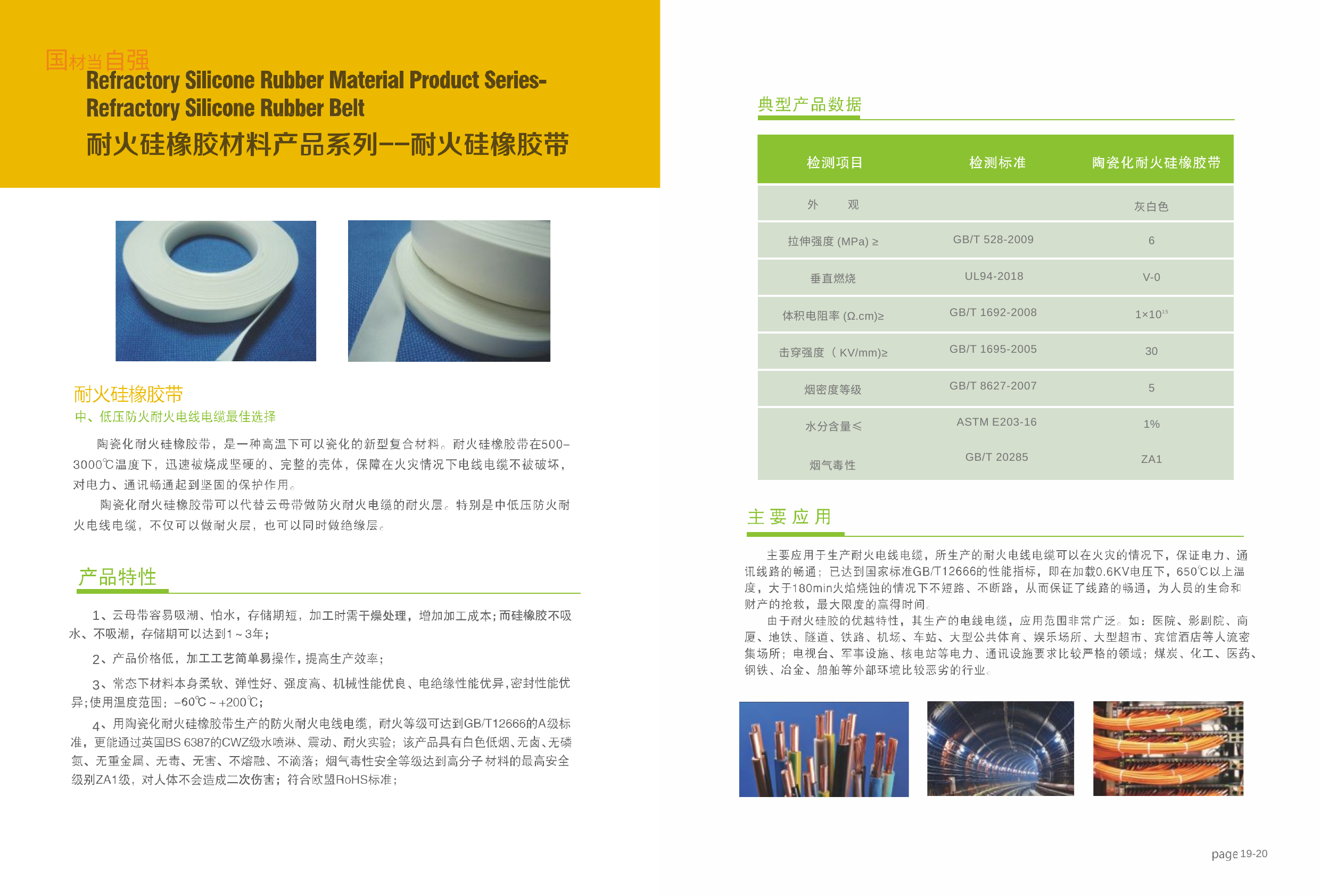

# 国材当自强

|  |  |  |
| --- | --- | --- |
| 外 观 |  | 灰白色 |
| 拉伸强度(MPa) ≥ | GB/T 528-2009 | 6 |
| 垂直燃烧 | UL94-2018 | V-0 |
| 体积电阻率(Ω.cm)≥ | GB/T 1692-2008 | 1×1015 |
| 击穿强度（KV/mm)≥ | GB/T 1695-2005 | 30 |
| 烟密度等级 | GB/T 8627-2007 | 5 |
| 水分含量≤ 烟气毒性 | ASTM E203-16 GB/T 20285 | 1% ZA1 |

1

2
3

4

19-20